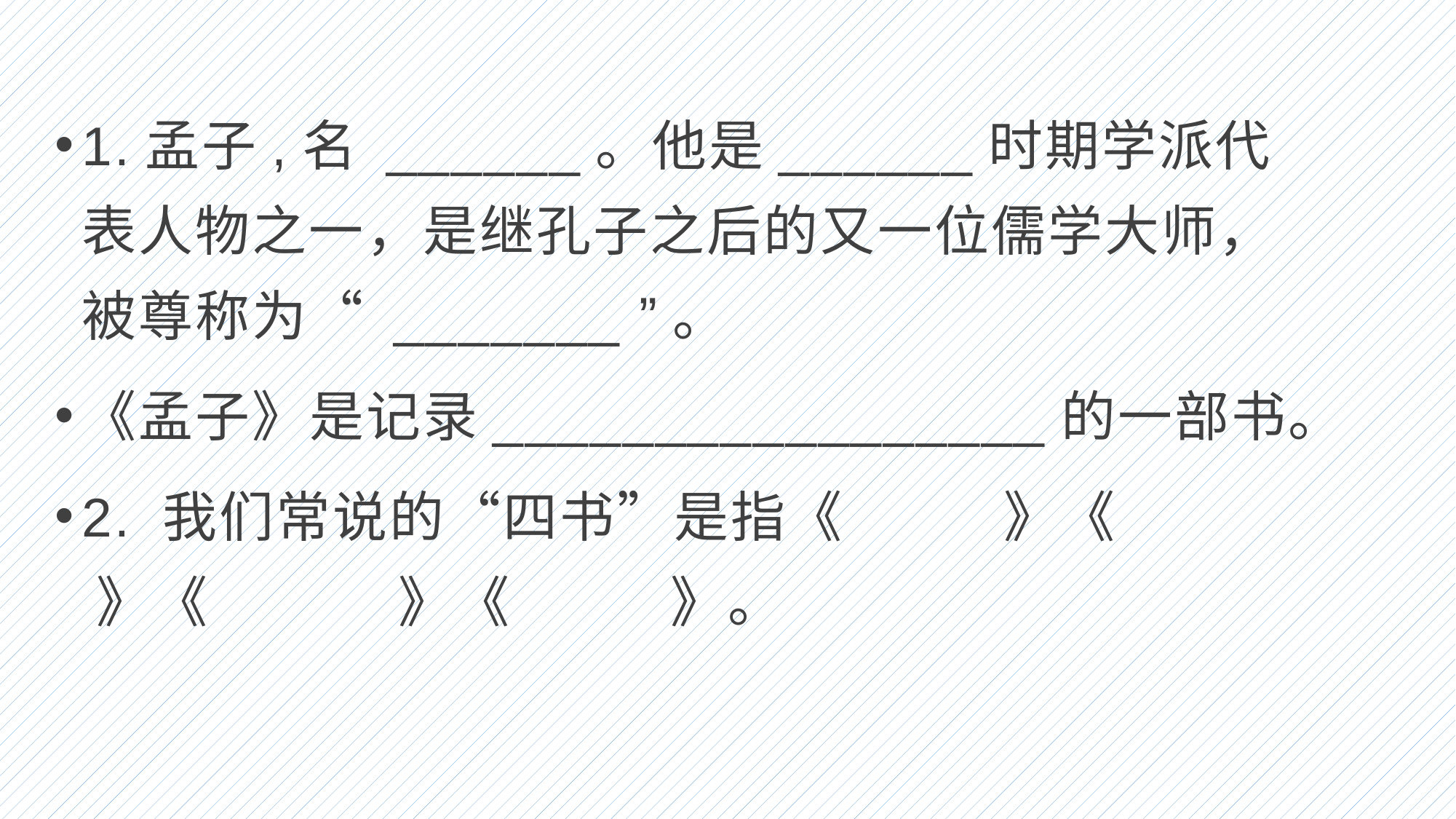

1.孟子,名 ______。他是______时期学派代表人物之一，是继孔子之后的又一位儒学大师，被尊称为“ _______ ”。
《孟子》是记录_________________的一部书。
2. 我们常说的“四书”是指《           》《             》《             》《           》。